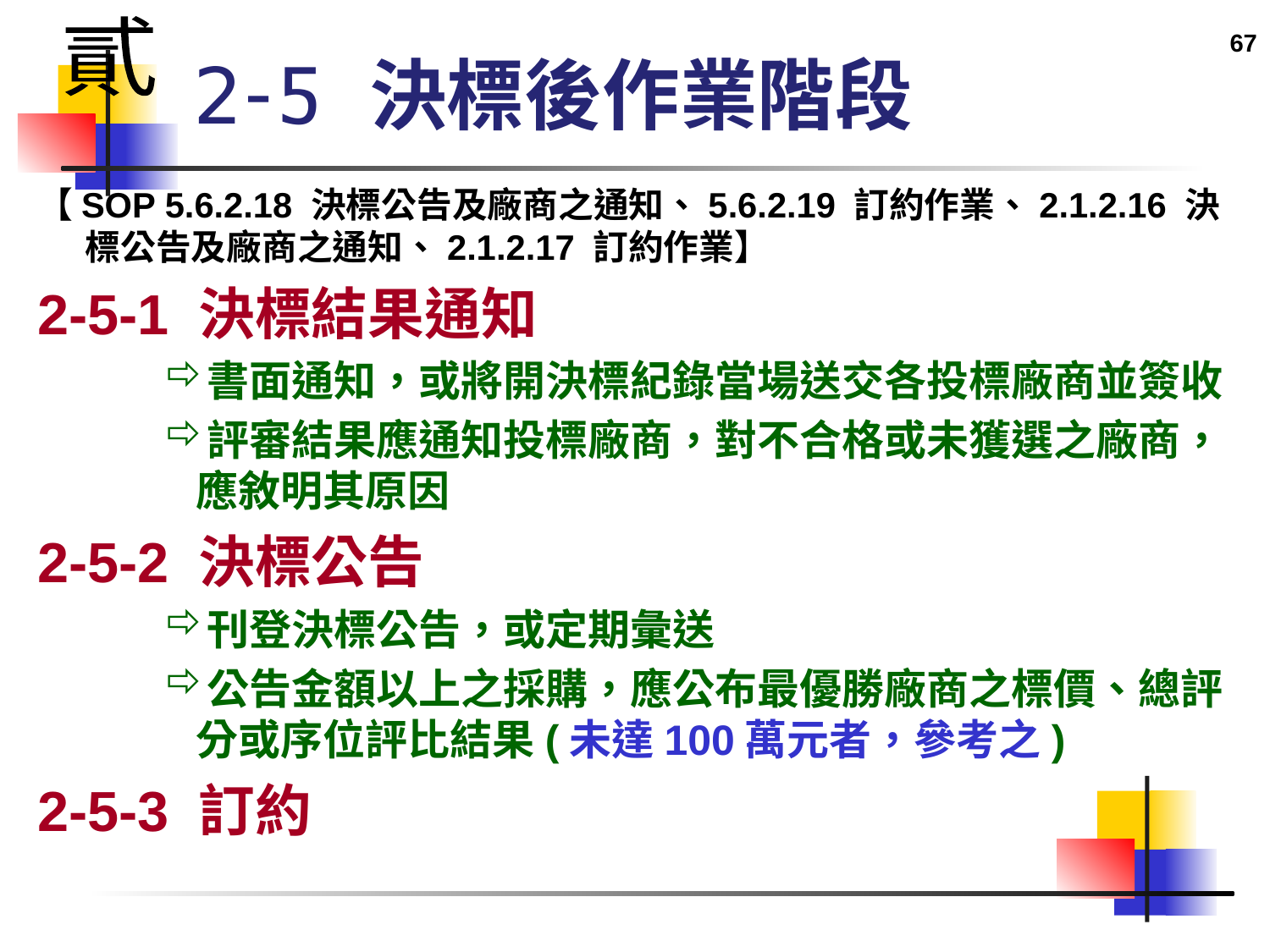

67
貳
# 2-5 決標後作業階段
【SOP 5.6.2.18 決標公告及廠商之通知、5.6.2.19 訂約作業、2.1.2.16 決標公告及廠商之通知、2.1.2.17 訂約作業】
2-5-1 決標結果通知
書面通知，或將開決標紀錄當場送交各投標廠商並簽收
評審結果應通知投標廠商，對不合格或未獲選之廠商，應敘明其原因
2-5-2 決標公告
刊登決標公告，或定期彙送
公告金額以上之採購，應公布最優勝廠商之標價、總評分或序位評比結果(未達100萬元者，參考之)
2-5-3 訂約